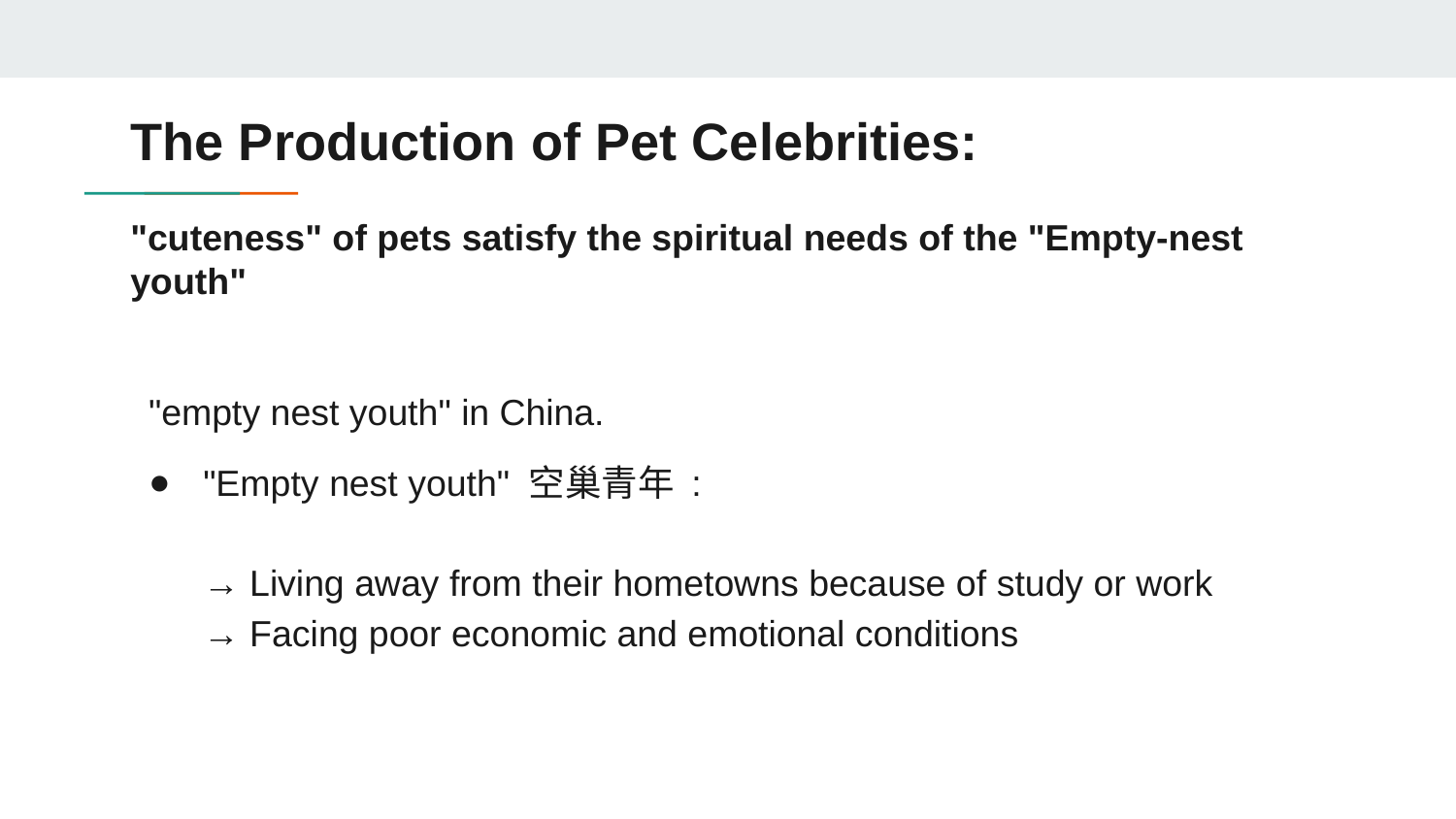

# The Production of Pet Celebrities:

"cuteness" of pets satisfy the spiritual needs of the "Empty-nest youth"

"empty nest youth" in China.
"Empty nest youth" 空巢青年 :
→ Living away from their hometowns because of study or work
→ Facing poor economic and emotional conditions